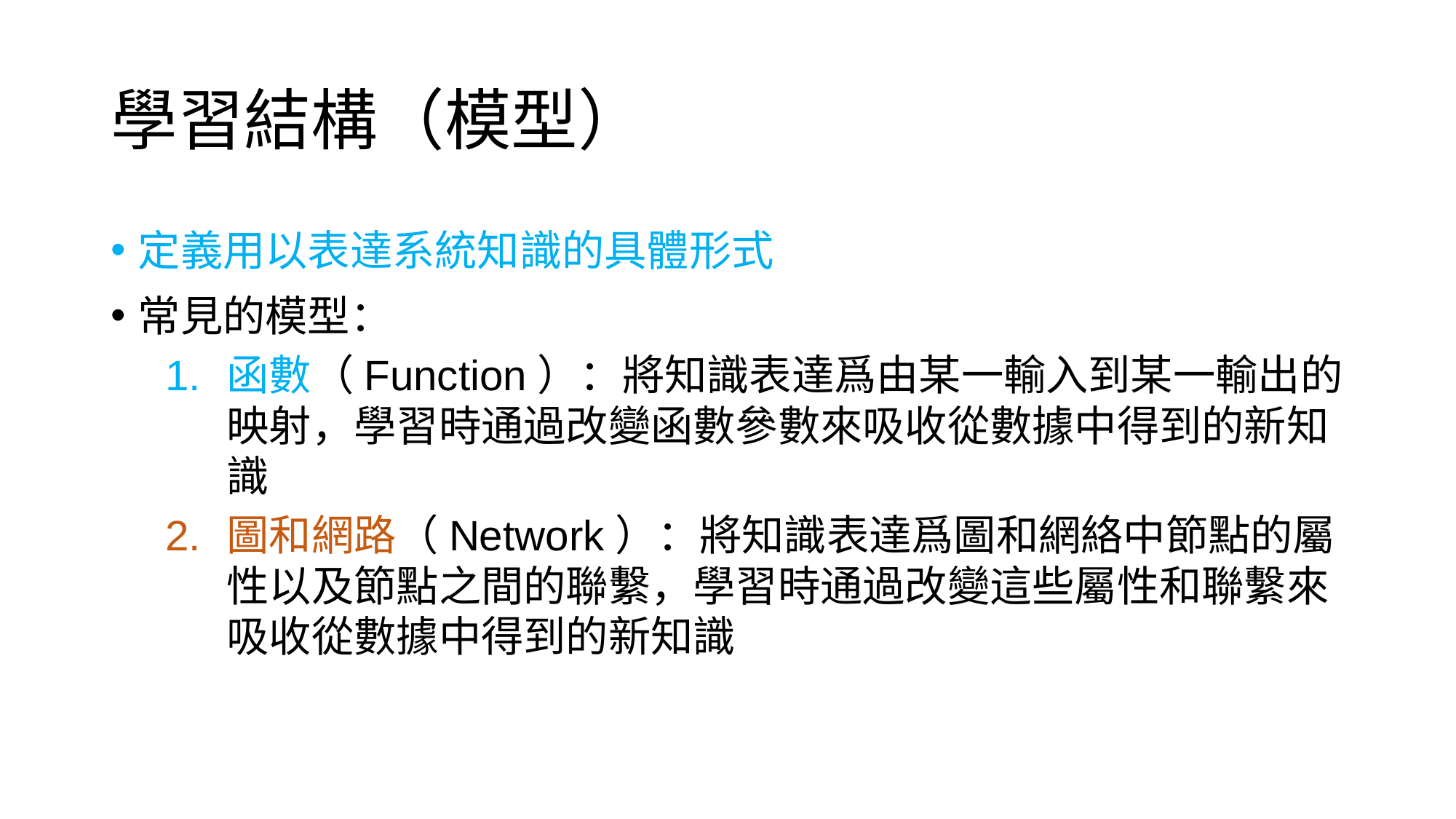

# 學習結構（模型）
定義用以表達系統知識的具體形式
常見的模型：
函數（Function）：將知識表達爲由某一輸入到某一輸出的映射，學習時通過改變函數參數來吸收從數據中得到的新知識
圖和網路（Network）：將知識表達爲圖和網絡中節點的屬性以及節點之間的聯繫，學習時通過改變這些屬性和聯繫來吸收從數據中得到的新知識